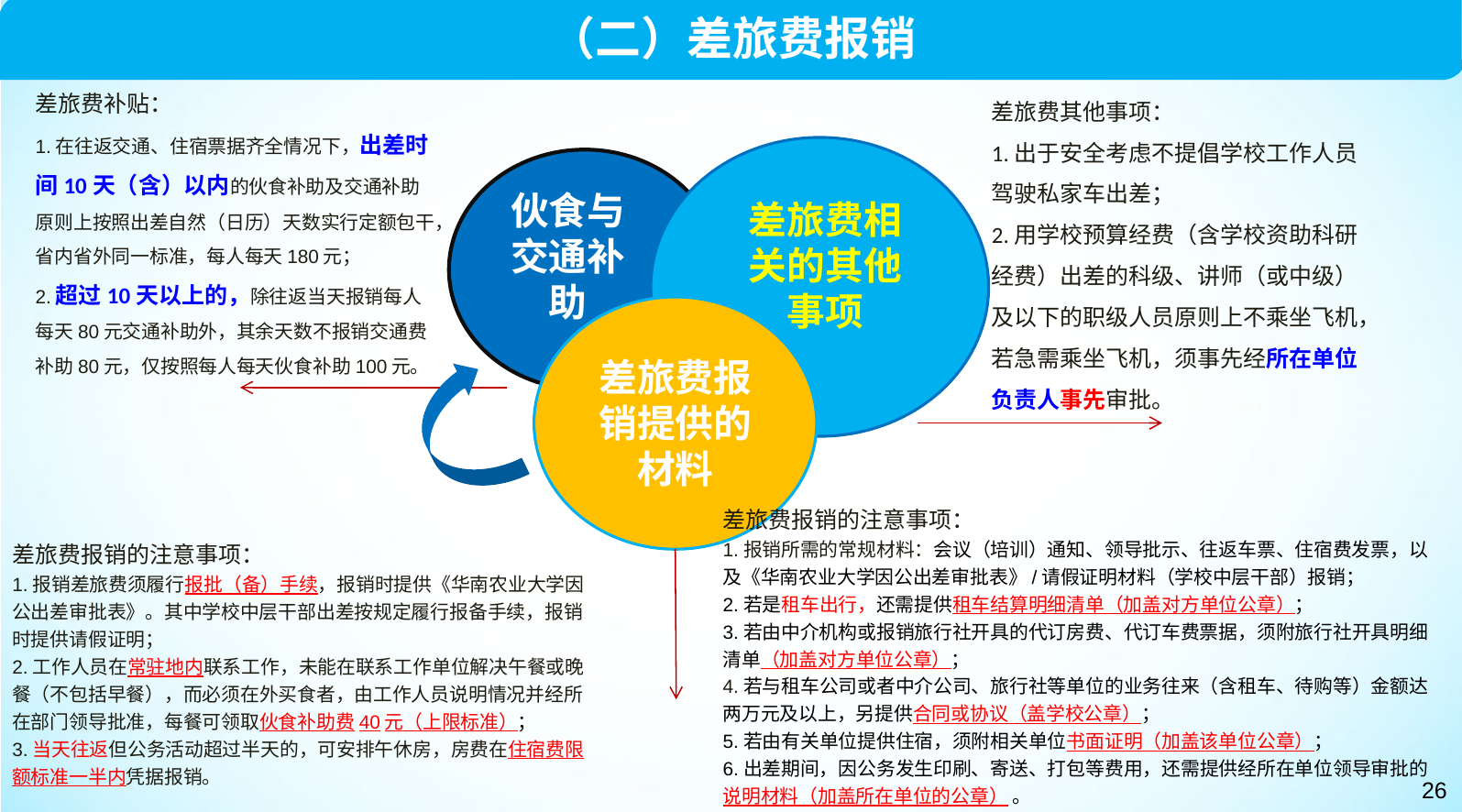

（二）差旅费报销
差旅费补贴：
1.在往返交通、住宿票据齐全情况下，出差时间10天（含）以内的伙食补助及交通补助原则上按照出差自然（日历）天数实行定额包干，省内省外同一标准，每人每天180元；
2.超过10天以上的，除往返当天报销每人每天80元交通补助外，其余天数不报销交通费补助80元，仅按照每人每天伙食补助100元。
差旅费其他事项：
1.出于安全考虑不提倡学校工作人员驾驶私家车出差；
2.用学校预算经费（含学校资助科研经费）出差的科级、讲师（或中级）及以下的职级人员原则上不乘坐飞机，
若急需乘坐飞机，须事先经所在单位负责人事先审批。

伙食与交通补助
差旅费相关的其他事项

差旅费报销提供的材料

差旅费报销的注意事项：
1.报销所需的常规材料：会议（培训）通知、领导批示、往返车票、住宿费发票，以及《华南农业大学因公出差审批表》/请假证明材料（学校中层干部）报销；
2.若是租车出行，还需提供租车结算明细清单（加盖对方单位公章）；
3.若由中介机构或报销旅行社开具的代订房费、代订车费票据，须附旅行社开具明细清单（加盖对方单位公章）；
4.若与租车公司或者中介公司、旅行社等单位的业务往来（含租车、待购等）金额达两万元及以上，另提供合同或协议（盖学校公章）；
5.若由有关单位提供住宿，须附相关单位书面证明（加盖该单位公章）；
6.出差期间，因公务发生印刷、寄送、打包等费用，还需提供经所在单位领导审批的说明材料（加盖所在单位的公章） 。

差旅费报销的注意事项：
1.报销差旅费须履行报批（备）手续，报销时提供《华南农业大学因公出差审批表》。其中学校中层干部出差按规定履行报备手续，报销时提供请假证明；
2.工作人员在常驻地内联系工作，未能在联系工作单位解决午餐或晚餐（不包括早餐），而必须在外买食者，由工作人员说明情况并经所在部门领导批准，每餐可领取伙食补助费40元（上限标准）；
3.当天往返但公务活动超过半天的，可安排午休房，房费在住宿费限额标准一半内凭据报销。
26